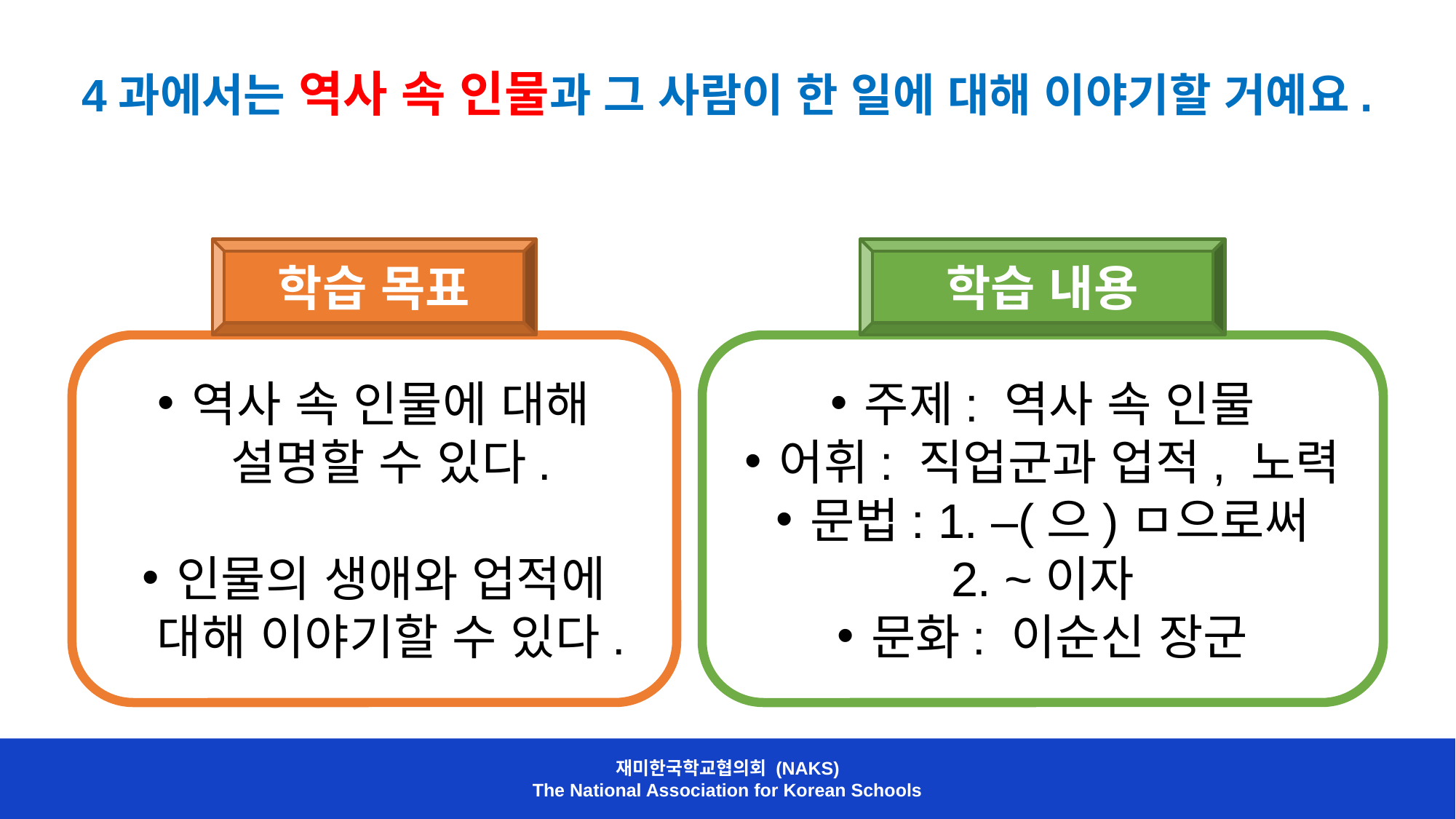

4과에서는 역사 속 인물과 그 사람이 한 일에 대해 이야기할 거예요.
학습 목표
역사 속 인물에 대해 설명할 수 있다.

인물의 생애와 업적에 대해 이야기할 수 있다.
학습 내용
주제: 역사 속 인물
어휘: 직업군과 업적, 노력
문법: 1. –(으)ㅁ으로써
2. ~이자
문화: 이순신 장군
재미한국학교협의회 (NAKS)
The National Association for Korean Schools